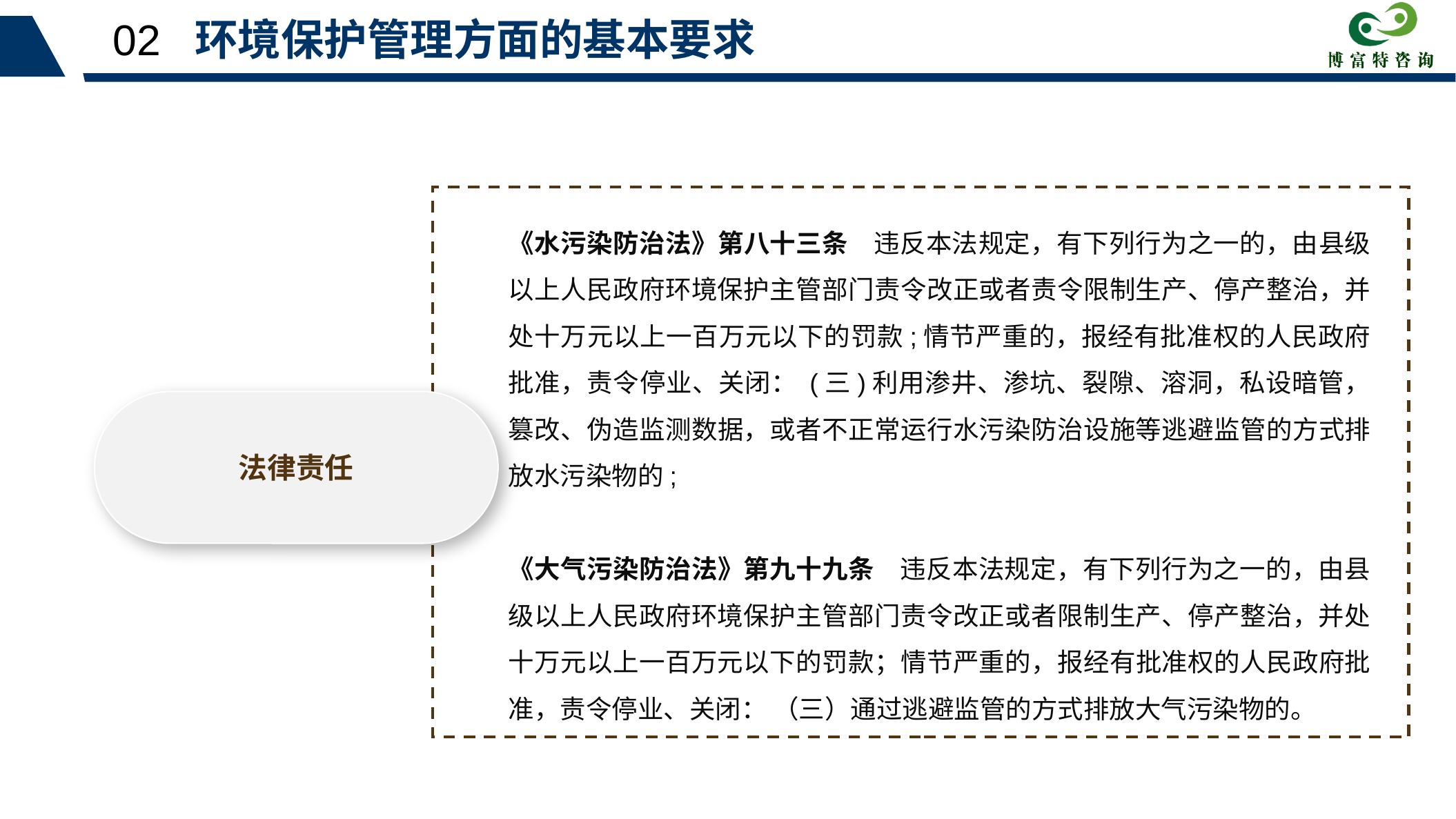

02  环境保护管理方面的基本要求

《水污染防治法》第八十三条    违反本法规定，有下列行为之一的，由县级以上人民政府环境保护主管部门责令改正或者责令限制生产、停产整治，并处十万元以上一百万元以下的罚款;情节严重的，报经有批准权的人民政府批准，责令停业、关闭： (三)利用渗井、渗坑、裂隙、溶洞，私设暗管，篡改、伪造监测数据，或者不正常运行水污染防治设施等逃避监管的方式排放水污染物的;

《大气污染防治法》第九十九条    违反本法规定，有下列行为之一的，由县级以上人民政府环境保护主管部门责令改正或者限制生产、停产整治，并处十万元以上一百万元以下的罚款；情节严重的，报经有批准权的人民政府批准，责令停业、关闭： （三）通过逃避监管的方式排放大气污染物的。

法律责任